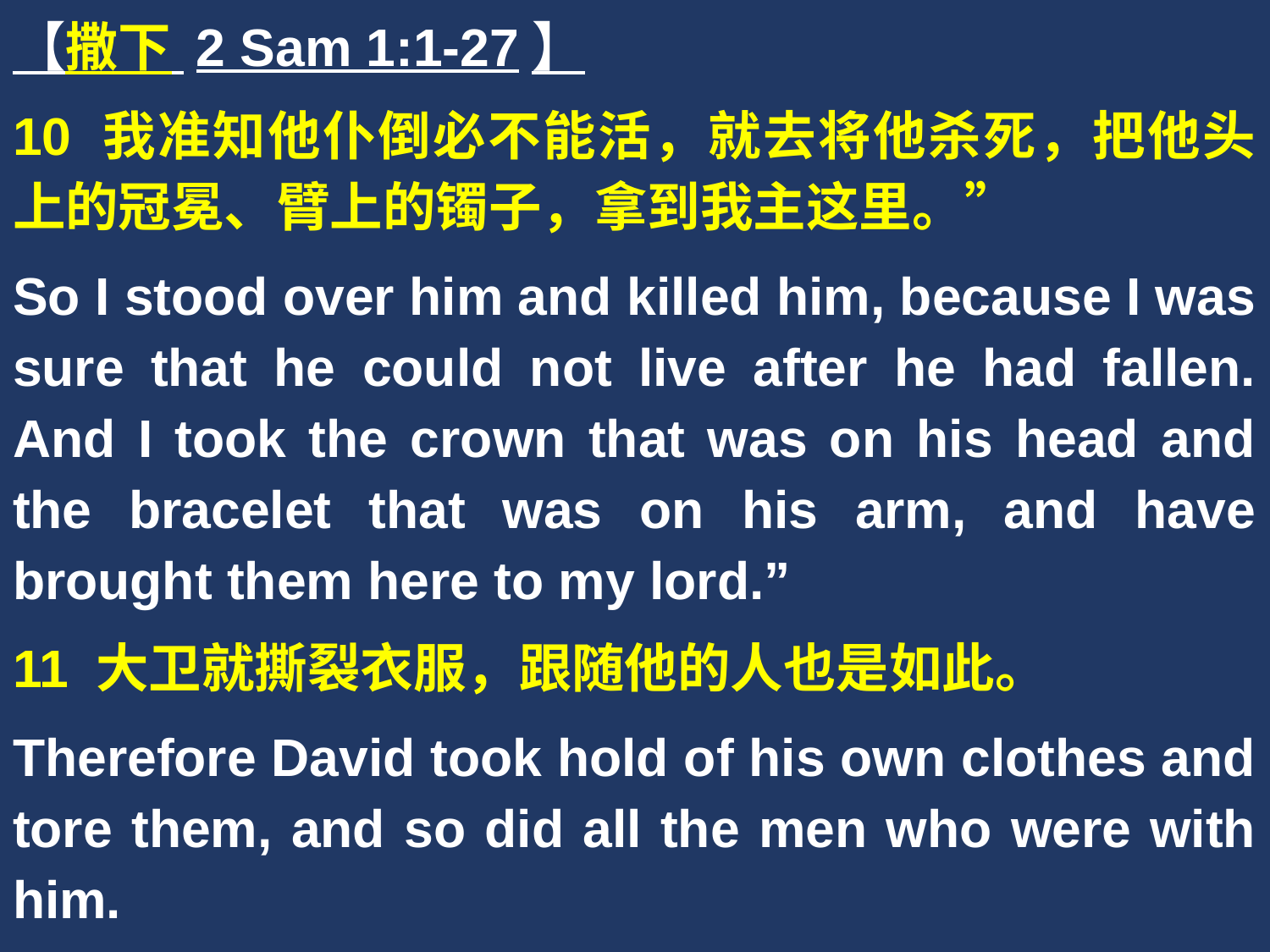

【撒下 2 Sam 1:1-27】
10 我准知他仆倒必不能活，就去将他杀死，把他头上的冠冕、臂上的镯子，拿到我主这里。”
So I stood over him and killed him, because I was sure that he could not live after he had fallen. And I took the crown that was on his head and the bracelet that was on his arm, and have brought them here to my lord.”
11 大卫就撕裂衣服，跟随他的人也是如此。
Therefore David took hold of his own clothes and tore them, and so did all the men who were with him.